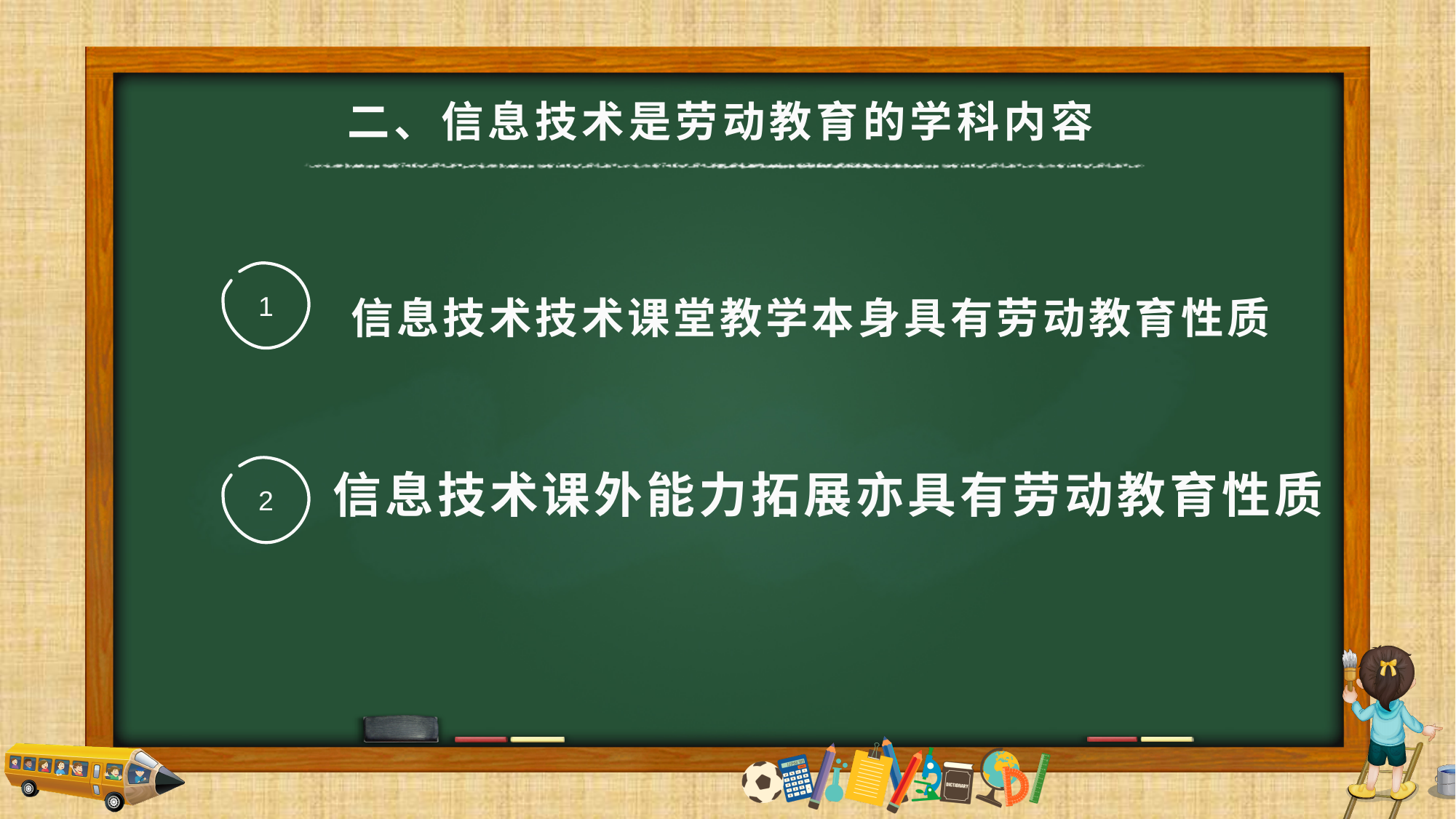

二、信息技术是劳动教育的学科内容
1
信息技术技术课堂教学本身具有劳动教育性质
2
信息技术课外能力拓展亦具有劳动教育性质